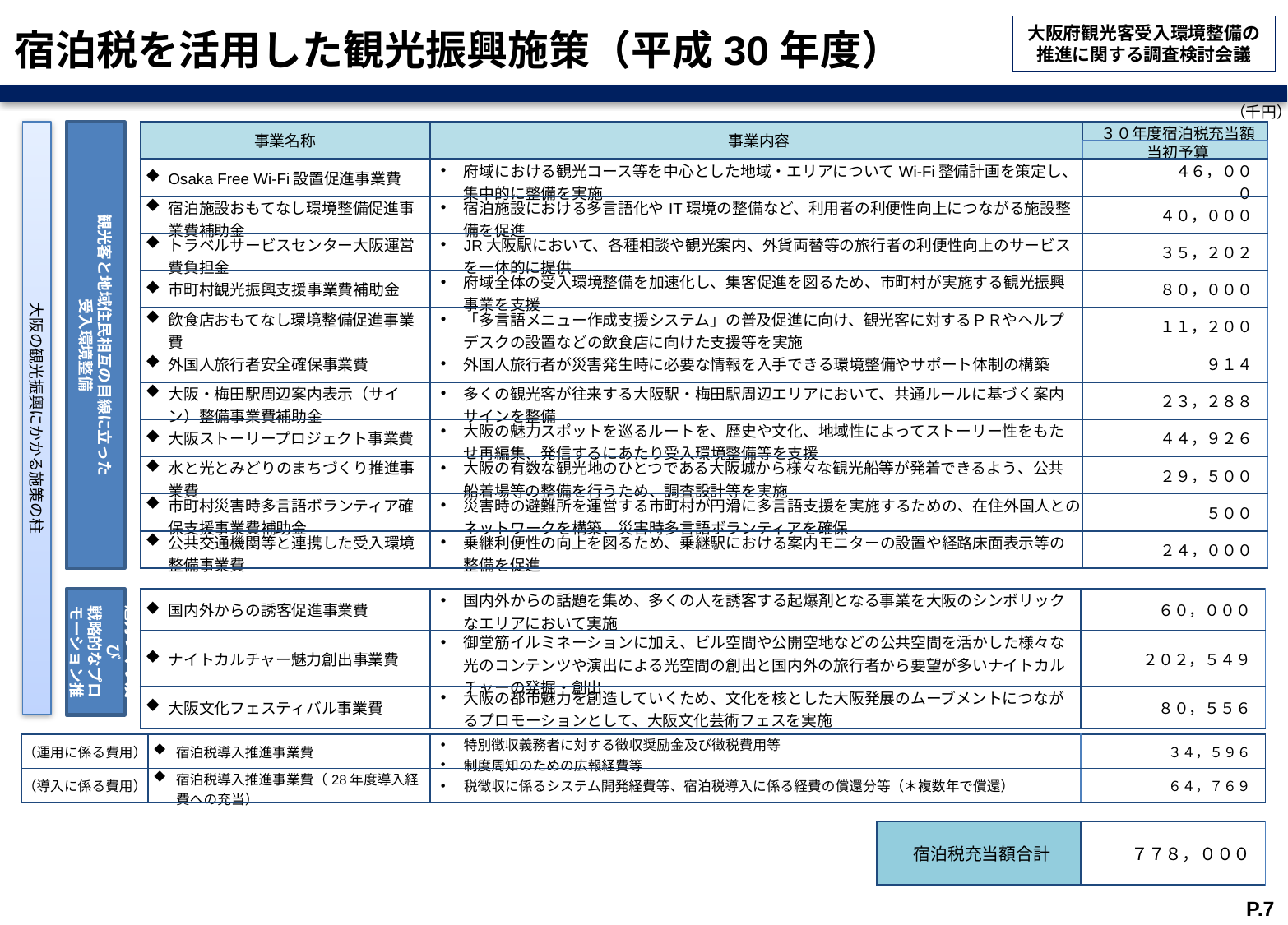

# 宿泊税を活用した観光振興施策（平成30年度）
（千円）
大阪の観光振興にかかる施策の柱
観光客と地域住民相互の目線に立った
受入環境整備
| 事業名称 | 事業内容 | ３０年度宿泊税充当額 |
| --- | --- | --- |
|  |  | 当初予算 |
| Osaka Free Wi-Fi設置促進事業費 | 府域における観光コース等を中心とした地域・エリアについてWi-Fi整備計画を策定し、集中的に整備を実施 | ４６，０００ |
| 宿泊施設おもてなし環境整備促進事業費補助金 | 宿泊施設における多言語化やIT環境の整備など、利用者の利便性向上につながる施設整備を促進 | ４０，０００ |
| トラベルサービスセンター大阪運営費負担金 | JR大阪駅において、各種相談や観光案内、外貨両替等の旅行者の利便性向上のサービスを一体的に提供 | ３５，２０２ |
| 市町村観光振興支援事業費補助金 | 府域全体の受入環境整備を加速化し、集客促進を図るため、市町村が実施する観光振興事業を支援 | ８０，０００ |
| 飲食店おもてなし環境整備促進事業費 | 「多言語メニュー作成支援システム」の普及促進に向け、観光客に対するＰＲやヘルプデスクの設置などの飲食店に向けた支援等を実施 | １１，２００ |
| 外国人旅行者安全確保事業費 | 外国人旅行者が災害発生時に必要な情報を入手できる環境整備やサポート体制の構築 | ９１４ |
| 大阪・梅田駅周辺案内表示（サイン）整備事業費補助金 | 多くの観光客が往来する大阪駅・梅田駅周辺エリアにおいて、共通ルールに基づく案内サインを整備 | ２３，２８８ |
| 大阪ストーリープロジェクト事業費 | 大阪の魅力スポットを巡るルートを、歴史や文化、地域性によってストーリー性をもたせ再編集、発信するにあたり受入環境整備等を支援 | ４４，９２６ |
| 水と光とみどりのまちづくり推進事業費 | 大阪の有数な観光地のひとつである大阪城から様々な観光船等が発着できるよう、公共船着場等の整備を行うため、調査設計等を実施 | ２９，５００ |
| 市町村災害時多言語ボランティア確保支援事業費補助金 | 災害時の避難所を運営する市町村が円滑に多言語支援を実施するための、在住外国人とのネットワークを構築、災害時多言語ボランティアを確保 | ５００ |
| 公共交通機関等と連携した受入環境整備事業費 | 乗継利便性の向上を図るため、乗継駅における案内モニターの設置や経路床面表示等の整備を促進 | ２４，０００ |
魅力づくり及び
戦略的なプロモーション推進
| 国内外からの誘客促進事業費 | 国内外からの話題を集め、多くの人を誘客する起爆剤となる事業を大阪のシンボリックなエリアにおいて実施 | ６０，０００ |
| --- | --- | --- |
| ナイトカルチャー魅力創出事業費 | 御堂筋イルミネーションに加え、ビル空間や公開空地などの公共空間を活かした様々な光のコンテンツや演出による光空間の創出と国内外の旅行者から要望が多いナイトカルチャーの発掘・創出 | ２０２，５４９ |
| 大阪文化フェスティバル事業費 | 大阪の都市魅力を創造していくため、文化を核とした大阪発展のムーブメントにつながるプロモーションとして、大阪文化芸術フェスを実施 | ８０，５５６ |
| （運用に係る費用） | 宿泊税導入推進事業費 | 特別徴収義務者に対する徴収奨励金及び徴税費用等 制度周知のための広報経費等 | ３４，５９６ |
| --- | --- | --- | --- |
| （導入に係る費用） | 宿泊税導入推進事業費（28年度導入経費への充当） | 税徴収に係るシステム開発経費等、宿泊税導入に係る経費の償還分等（＊複数年で償還） | ６４，７６９ |
| 宿泊税充当額合計 | ７７８，０００ |
| --- | --- |
P.7